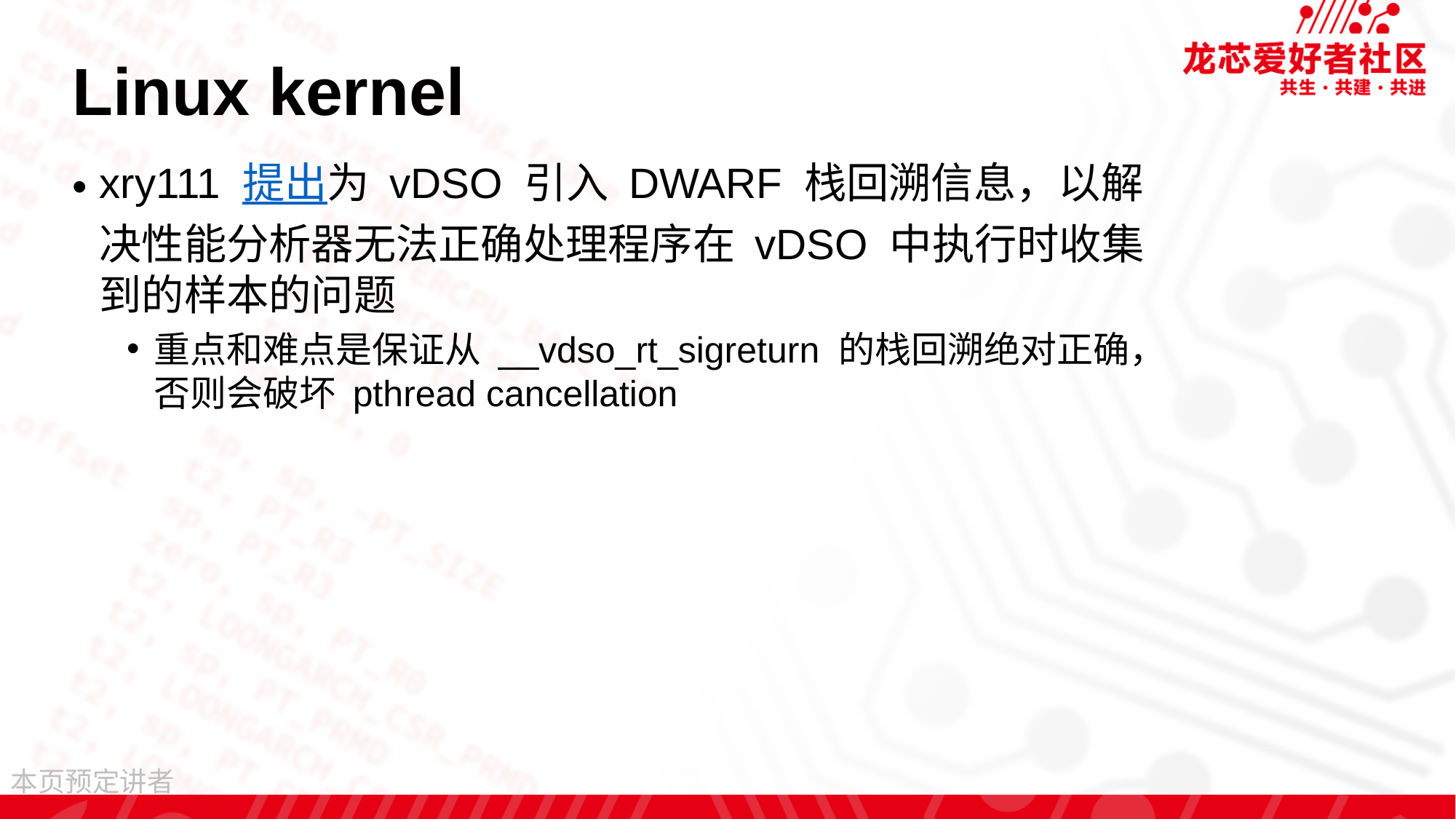

# Linux kernel
xry111 提出为 vDSO 引入 DWARF 栈回溯信息，以解决性能分析器无法正确处理程序在 vDSO 中执行时收集到的样本的问题
重点和难点是保证从 __vdso_rt_sigreturn 的栈回溯绝对正确，否则会破坏 pthread cancellation